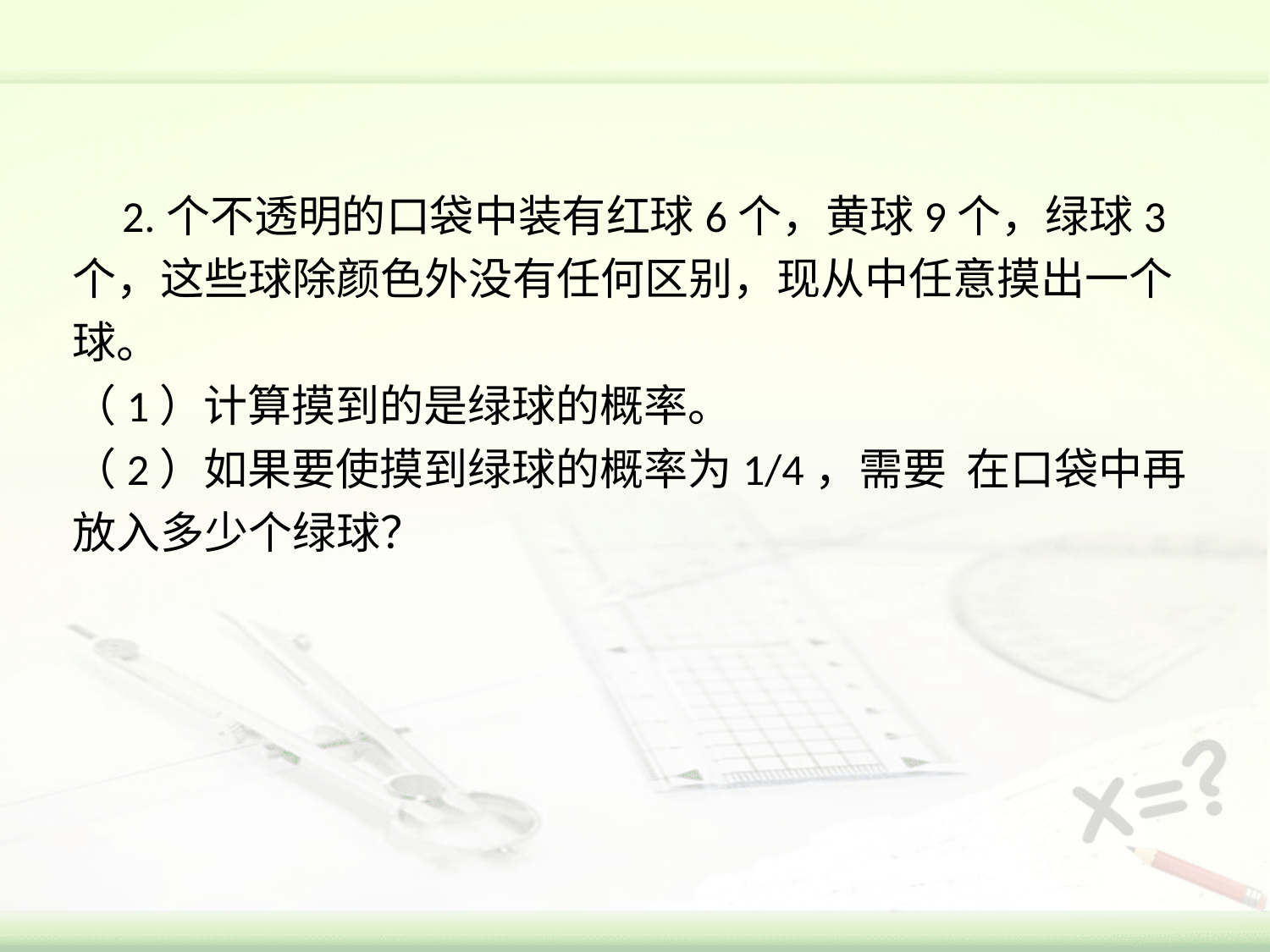

2.个不透明的口袋中装有红球6个，黄球9个，绿球3个，这些球除颜色外没有任何区别，现从中任意摸出一个球。
（1）计算摸到的是绿球的概率。
（2）如果要使摸到绿球的概率为1/4，需要  在口袋中再放入多少个绿球？